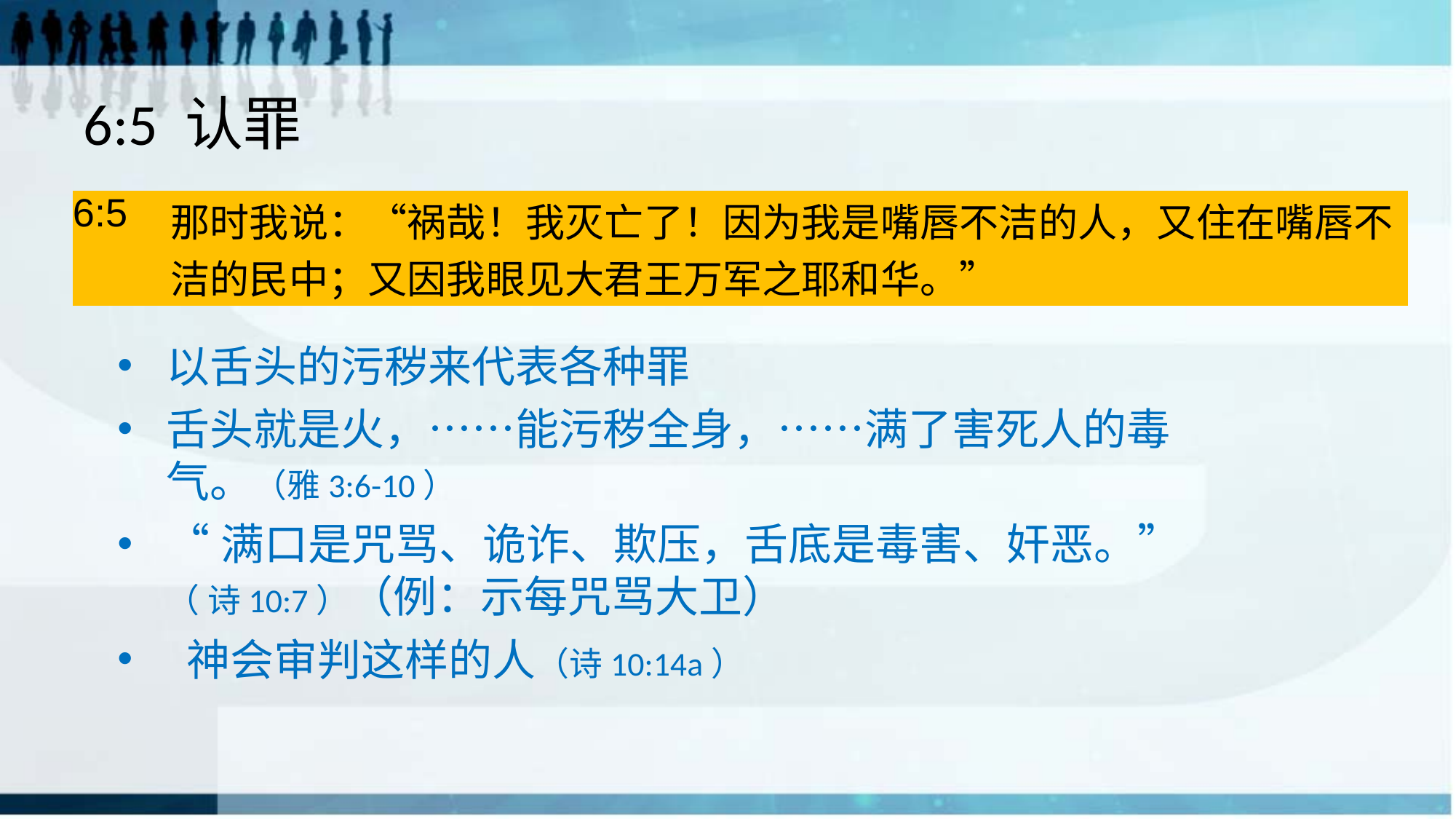

# 6:5 认罪
| 6:5 | 那时我说：“祸哉！我灭亡了！因为我是嘴唇不洁的人，又住在嘴唇不洁的民中；又因我眼见大君王万军之耶和华。” |
| --- | --- |
以舌头的污秽来代表各种罪
舌头就是火，……能污秽全身，……满了害死人的毒气。（雅3:6-10）
“满口是咒骂、诡诈、欺压，舌底是毒害、奸恶。”  （ 诗10:7）（例：示每咒骂大卫）
 神会审判这样的人（诗10:14a）